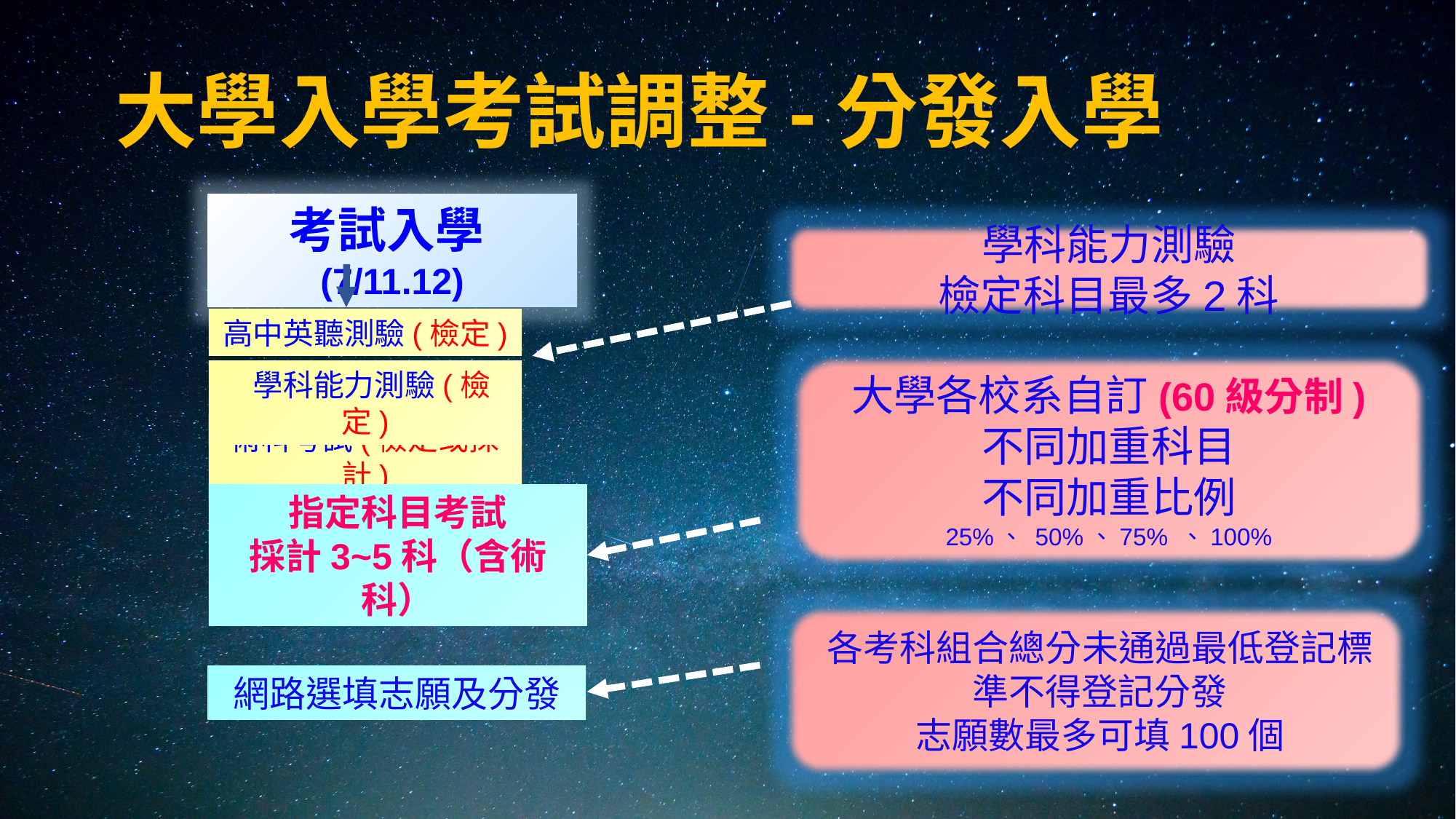

# 大學入學考試調整-分發入學
考試入學(7/11.12)
高中英聽測驗(檢定)
 學科能力測驗(檢定)
術科考試(檢定或採計)
指定科目考試
採計3~5科（含術科）
網路選填志願及分發
學科能力測驗
檢定科目最多2科
大學各校系自訂(60級分制)
不同加重科目
不同加重比例
25%、 50%、75% 、100%
各考科組合總分未通過最低登記標準不得登記分發
志願數最多可填100個